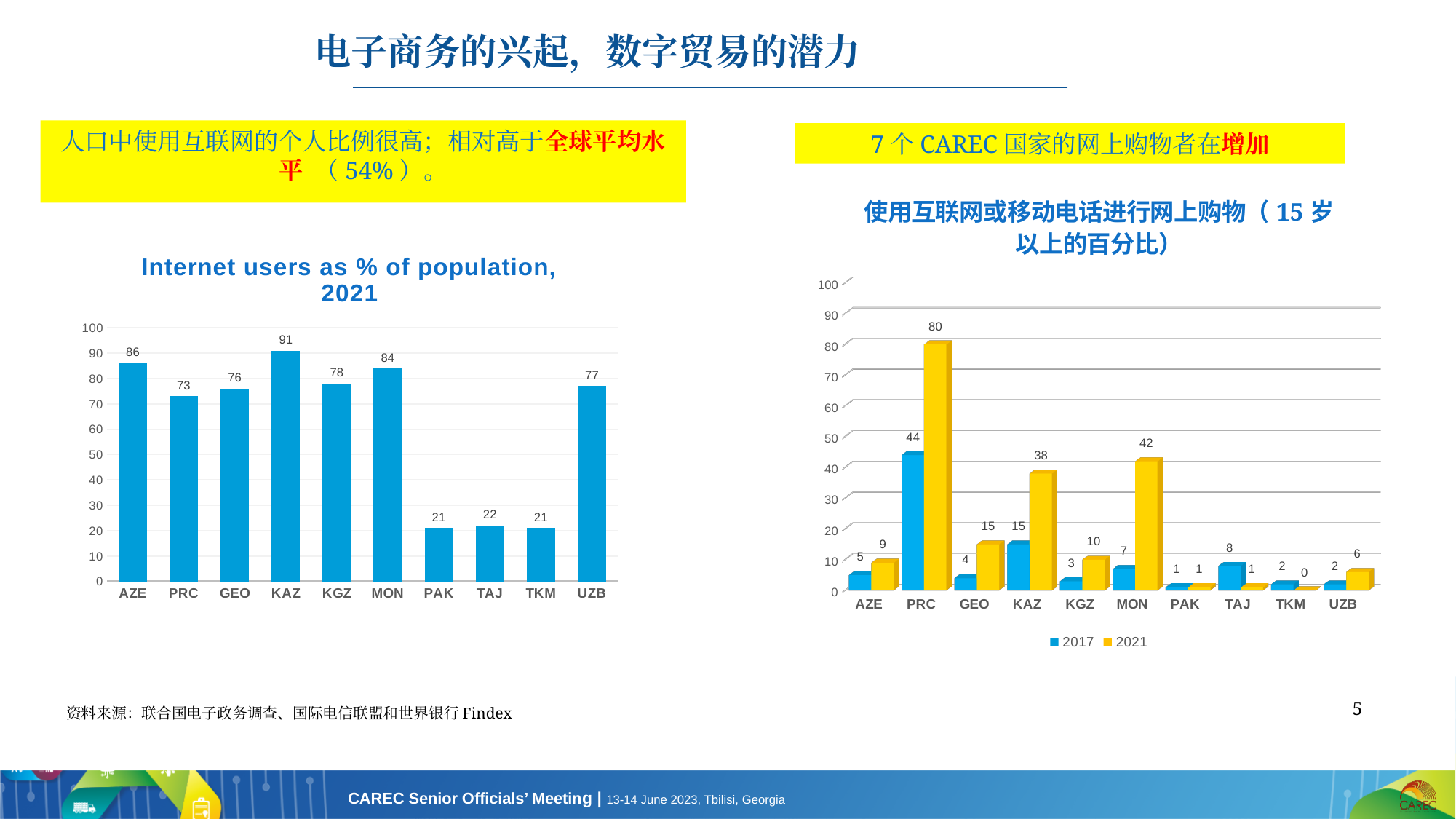

电子商务的兴起，数字贸易的潜力
人口中使用互联网的个人比例很高；相对高于全球平均水平  （54%）。
7个CAREC国家的网上购物者在增加

[unsupported chart]

### Chart:

| Category | Internet users as % of population, 2021 |
|---|---|
| AZE | 86.0 |
| PRC | 73.0 |
| GEO | 76.0 |
| KAZ | 91.0 |
| KGZ | 78.0 |
| MON | 84.0 |
| PAK | 21.0 |
| TAJ | 22.0 |
| TKM | 21.0 |
| UZB | 77.0 |
5
资料来源：联合国电子政务调查、国际电信联盟和世界银行Findex